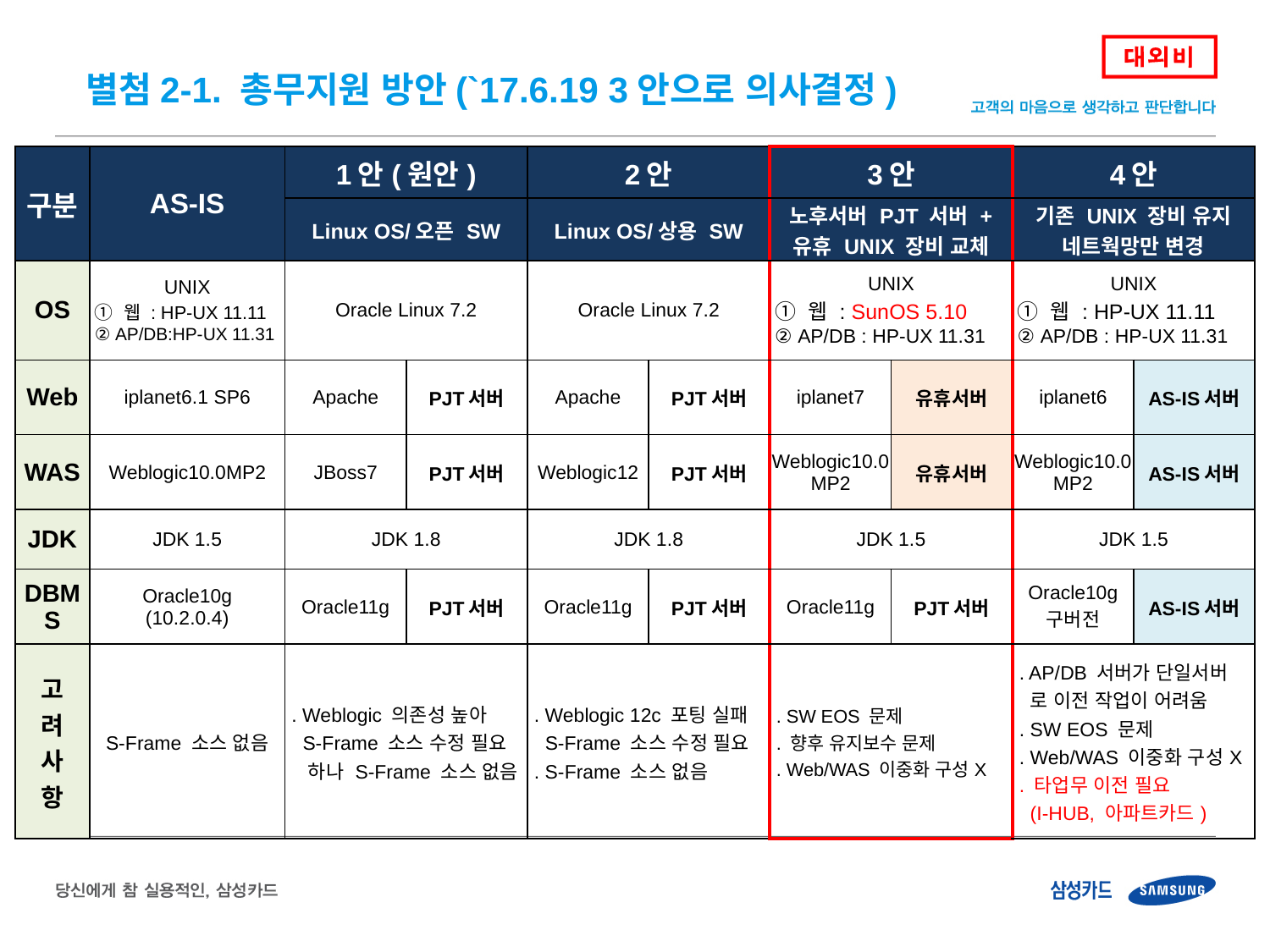

별첨2-1. 총무지원 방안(`17.6.19 3안으로 의사결정)
| 구분 | AS-IS | 1안(원안) |  | 2안 |  | 3안 |  | 4안 |  |
| --- | --- | --- | --- | --- | --- | --- | --- | --- | --- |
|  |  | Linux OS/오픈 SW |  | Linux OS/상용 SW |  | 노후서버 PJT 서버 + 유휴 UNIX 장비 교체 |  | 기존 UNIX 장비 유지 네트웍망만 변경 |  |
| OS | UNIX ① 웹 : HP-UX 11.11 ② AP/DB:HP-UX 11.31 | Oracle Linux 7.2 |  | Oracle Linux 7.2 |  | UNIX ① 웹 : SunOS 5.10 ② AP/DB : HP-UX 11.31 |  | UNIX ① 웹 : HP-UX 11.11 ② AP/DB : HP-UX 11.31 |  |
| Web | iplanet6.1 SP6 | Apache | PJT서버 | Apache | PJT서버 | iplanet7 | 유휴서버 | iplanet6 | AS-IS서버 |
| WAS | Weblogic10.0MP2 | JBoss7 | PJT서버 | Weblogic12 | PJT서버 | Weblogic10.0MP2 | 유휴서버 | Weblogic10.0MP2 | AS-IS서버 |
| JDK | JDK 1.5 | JDK 1.8 |  | JDK 1.8 |  | JDK 1.5 |  | JDK 1.5 |  |
| DBMS | Oracle10g (10.2.0.4) | Oracle11g | PJT서버 | Oracle11g | PJT서버 | Oracle11g | PJT서버 | Oracle10g 구버전 | AS-IS서버 |
| 고 려 사 항 | S-Frame 소스 없음 | . Weblogic 의존성 높아 S-Frame 소스 수정 필요 하나 S-Frame 소스 없음 |  | . Weblogic 12c 포팅 실패 S-Frame 소스 수정 필요 . S-Frame 소스 없음 |  | . SW EOS 문제 . 향후 유지보수 문제 . Web/WAS 이중화 구성X |  | . AP/DB 서버가 단일서버 로 이전 작업이 어려움 . SW EOS 문제 . Web/WAS 이중화 구성X . 타업무 이전 필요 (I-HUB, 아파트카드) |  |